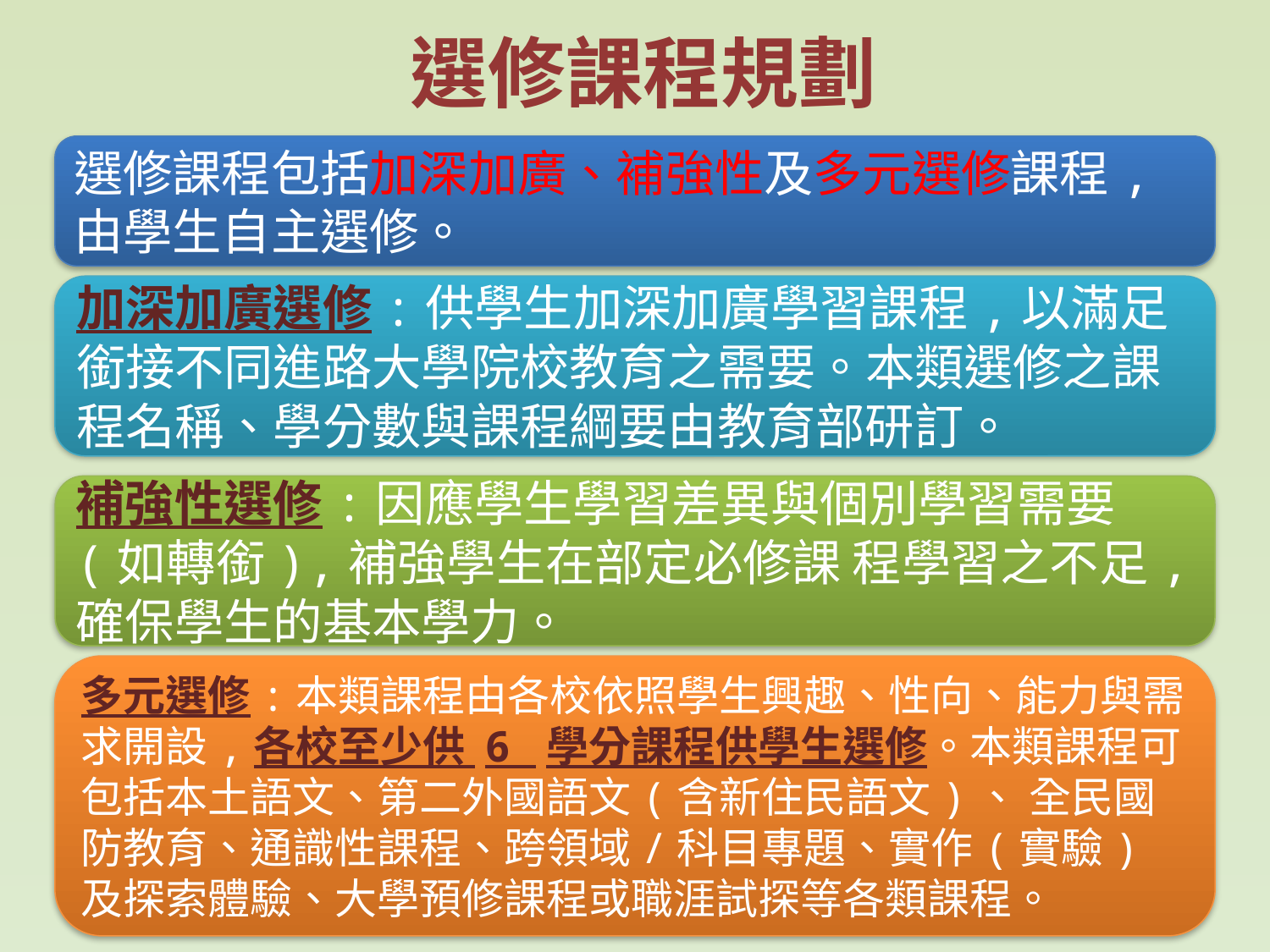

# 選修課程規劃
選修課程包括加深加廣、補強性及多元選修課程,由學生自主選修。
加深加廣選修:供學生加深加廣學習課程,以滿足銜接不同進路大學院校教育之需要。本類選修之課程名稱、學分數與課程綱要由教育部研訂。
補強性選修:因應學生學習差異與個別學習需要(如轉銜),補強學生在部定必修課 程學習之不足,確保學生的基本學力。
多元選修:本類課程由各校依照學生興趣、性向、能力與需求開設,各校至少供 6 學分課程供學生選修。本類課程可包括本土語文、第二外國語文(含新住民語文)、 全民國防教育、通識性課程、跨領域/科目專題、實作(實驗)及探索體驗、大學預修課程或職涯試探等各類課程。